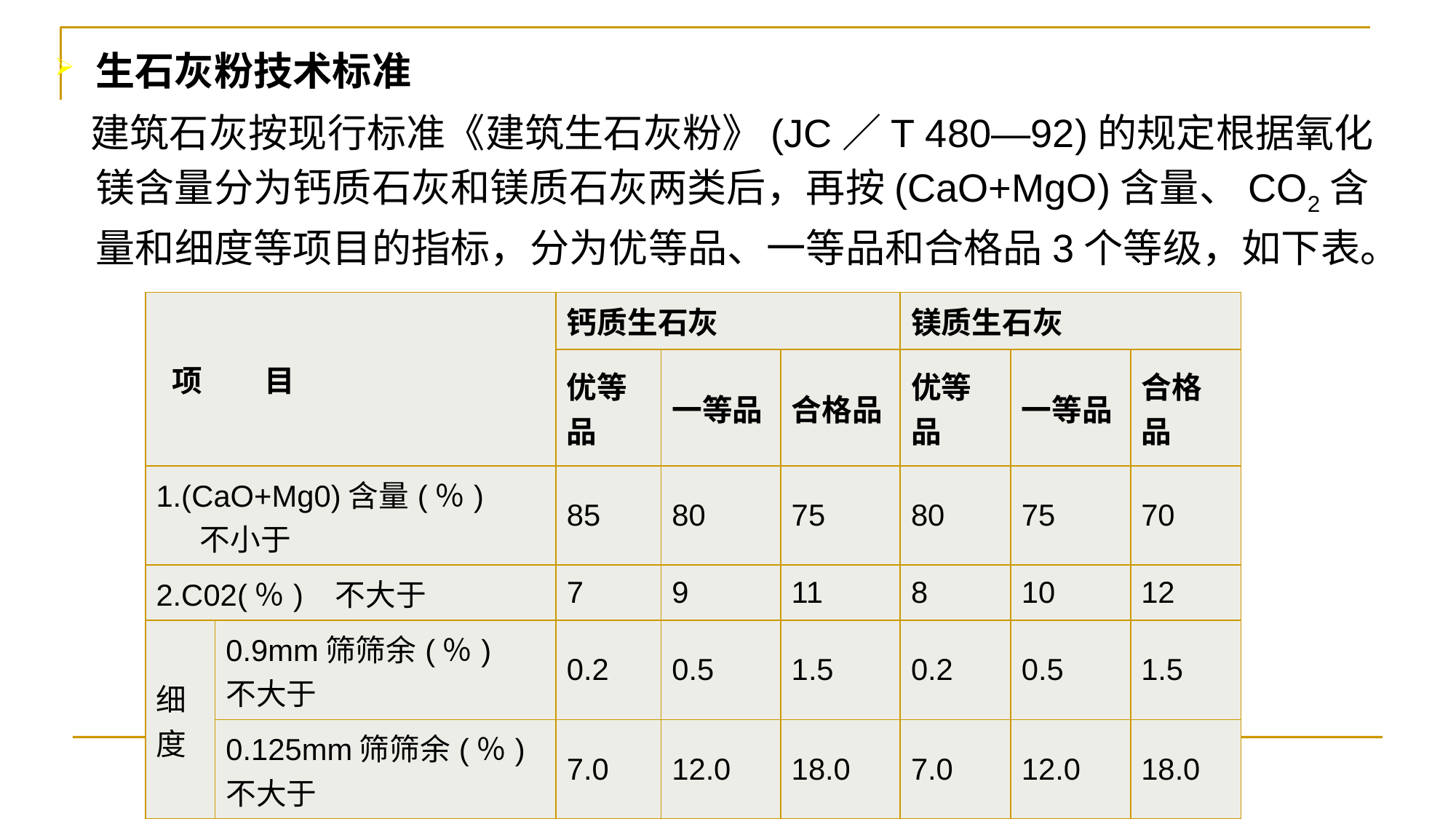

# 生石灰粉技术标准
    建筑石灰按现行标准《建筑生石灰粉》(JC／T 480—92)的规定根据氧化镁含量分为钙质石灰和镁质石灰两类后，再按(CaO+MgO)含量、CO2含量和细度等项目的指标，分为优等品、一等品和合格品3个等级，如下表。
| 项 目 |  | 钙质生石灰 |  |  | 镁质生石灰 |  |  |
| --- | --- | --- | --- | --- | --- | --- | --- |
|  |  | 优等品 | 一等品 | 合格品 | 优等品 | 一等品 | 合格品 |
| 1.(CaO+Mg0)含量(％) 　 不小于 |  | 85 | 80 | 75 | 80 | 75 | 70 |
| 2.C02(％) 不大于 |  | 7 | 9 | 11 | 8 | 10 | 12 |
| 细度 | 0.9mm筛筛余(％) 不大于 | 0.2 | 0.5 | 1.5 | 0.2 | 0.5 | 1.5 |
|  | 0.125mm筛筛余(％) 不大于 | 7.0 | 12.0 | 18.0 | 7.0 | 12.0 | 18.0 |